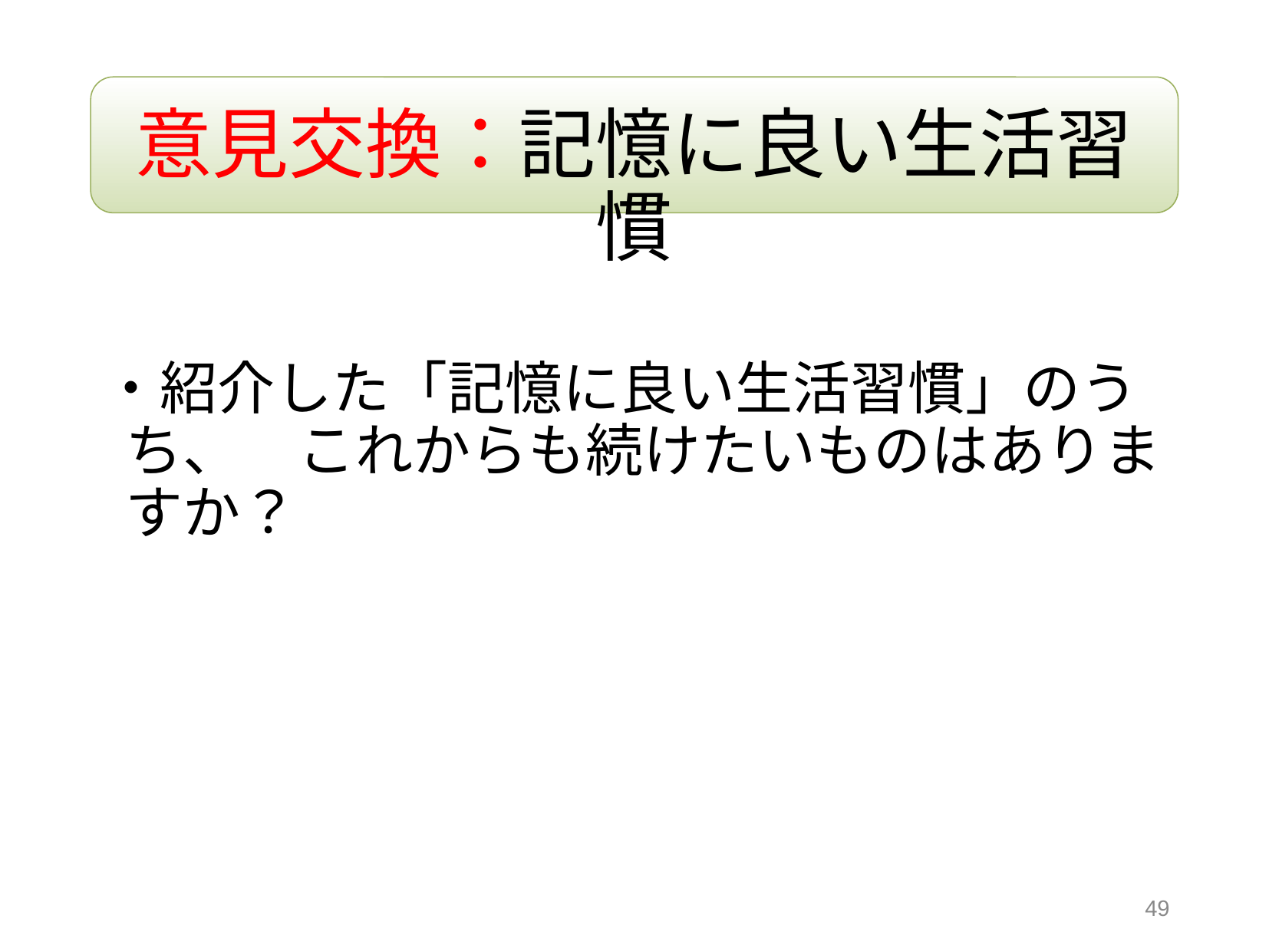

意見交換：記憶に良い生活習慣

・紹介した「記憶に良い生活習慣」のうち、　これからも続けたいものはありますか？
49